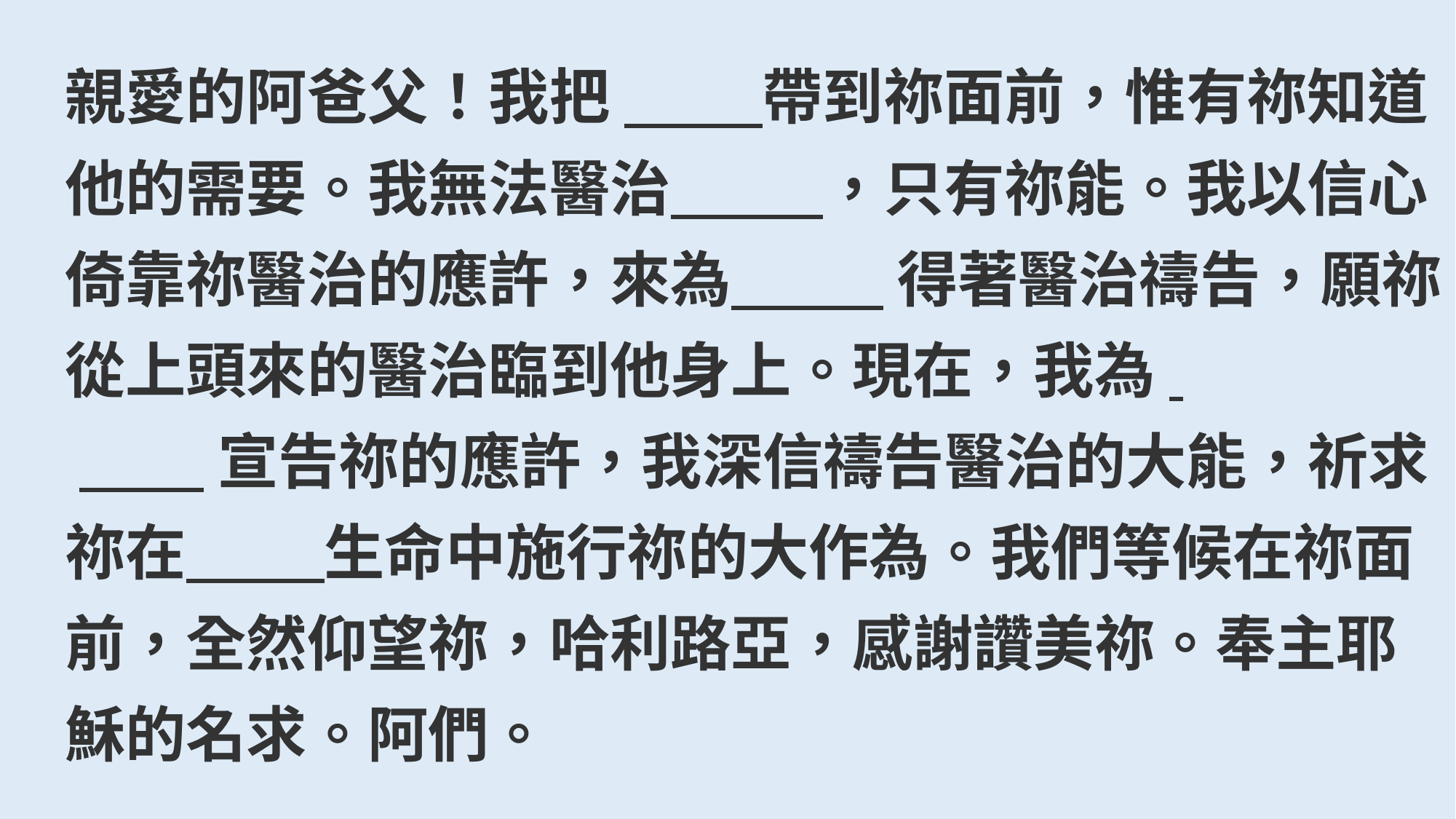

親愛的阿爸父！我把           帶到祢面前，惟有祢知道他的需要。我無法醫治           ，只有祢能。我以信心倚靠祢醫治的應許，來為            得著醫治禱告，願祢從上頭來的醫治臨到他身上。現在，我為
          宣告祢的應許，我深信禱告醫治的大能，祈求祢在          生命中施行祢的大作為。我們等候在祢面前，全然仰望祢，哈利路亞，感謝讚美祢。奉主耶穌的名求。阿們。